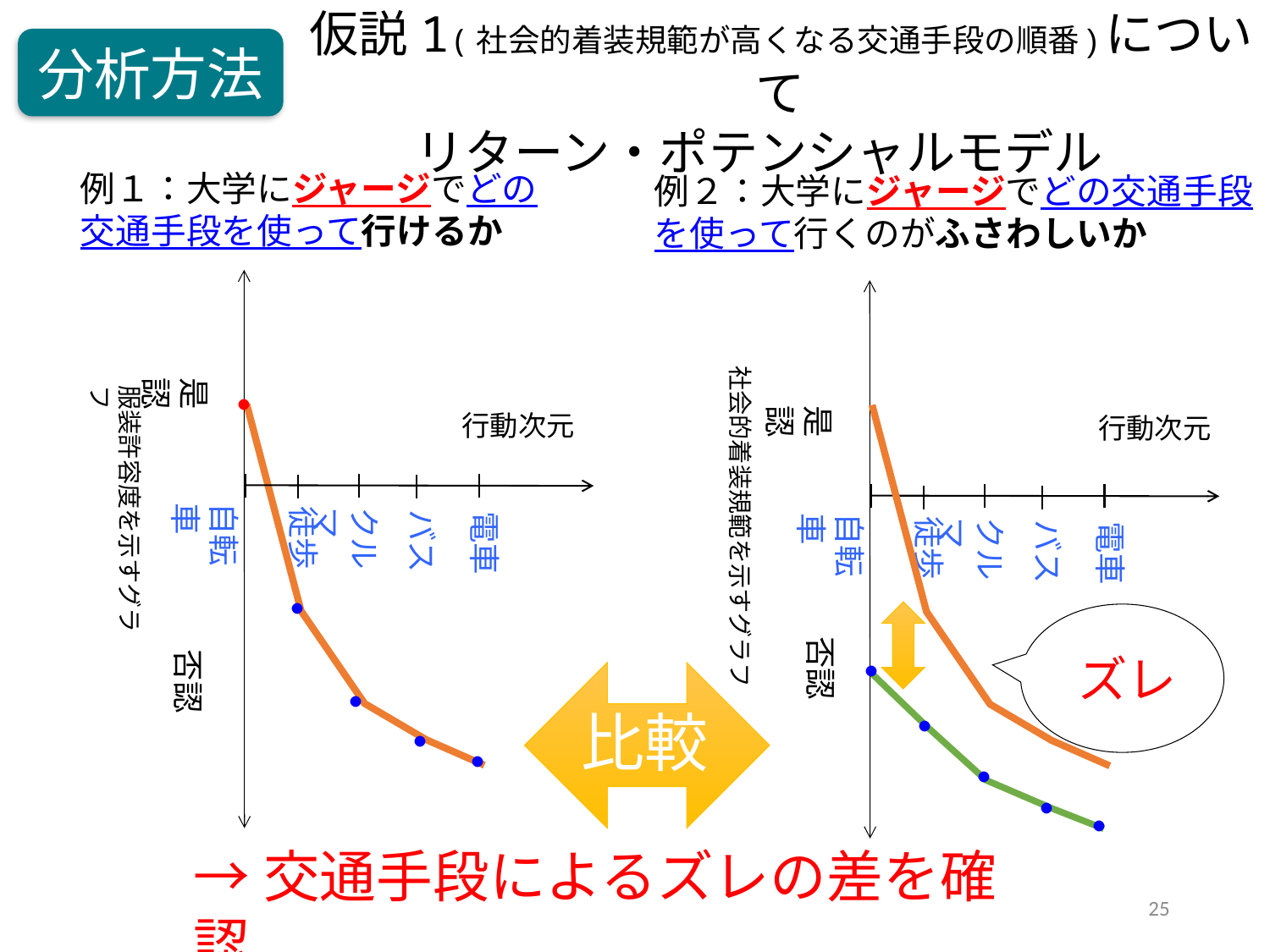

仮説1(社会的着装規範が高くなる交通手段の順番)について
リターン・ポテンシャルモデル
分析方法
例１：大学にジャージでどの交通手段を使って行けるか
例２：大学にジャージでどの交通手段を使って行くのがふさわしいか
社会的着装規範を示すグラフ
是認
・
服装許容度を示すグラフ
是認
行動次元

行動次元

自転車
徒歩
クルマ
バス
電車
自転車
徒歩
クルマ
バス
電車
・

否認
否認
・
ズレ

・

・
比較
・
・
・
・
・
→交通手段によるズレの差を確認
25